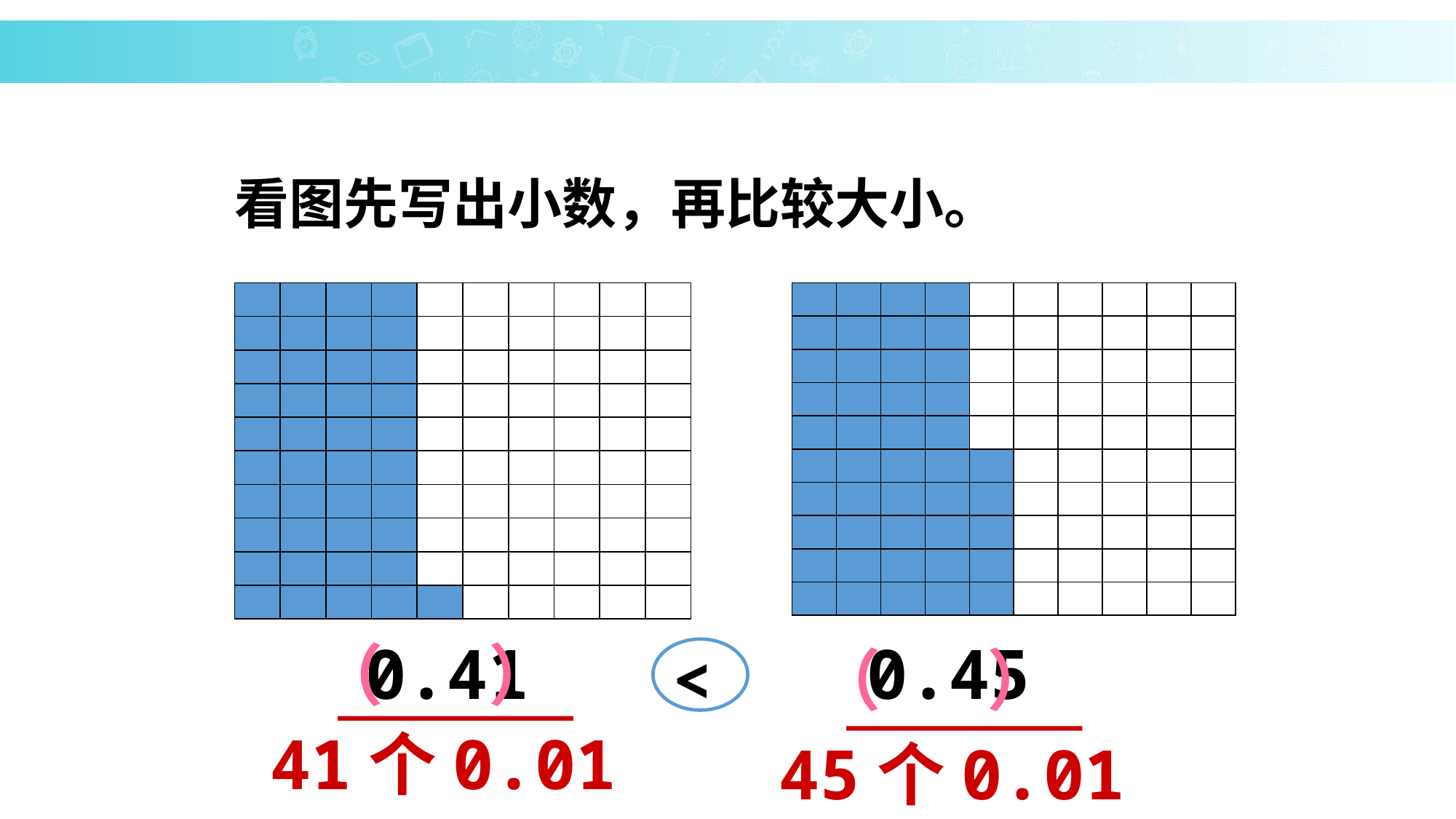

看图先写出小数，再比较大小。

0.41
0.45
（       ）
（       ）
>

41个0.01

45个0.01